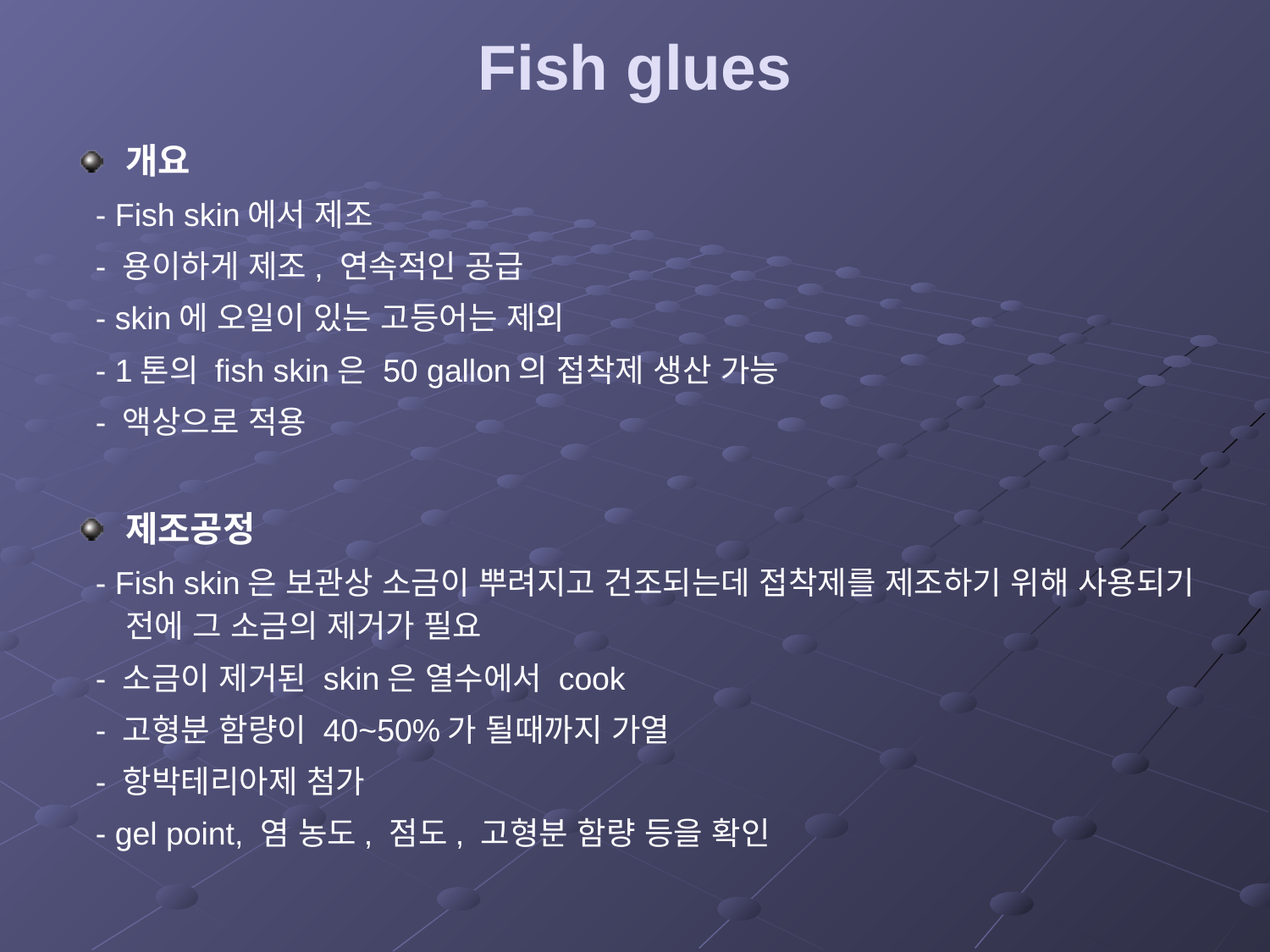

# Fish glues
개요
  - Fish skin에서 제조
  - 용이하게 제조, 연속적인 공급
  - skin에 오일이 있는 고등어는 제외
  - 1톤의 fish skin은 50 gallon의 접착제 생산 가능
  - 액상으로 적용

제조공정
  - Fish skin은 보관상 소금이 뿌려지고 건조되는데 접착제를 제조하기 위해 사용되기 전에 그 소금의 제거가 필요
  - 소금이 제거된 skin은 열수에서 cook
  - 고형분 함량이 40~50%가 될때까지 가열
  - 항박테리아제 첨가
  - gel point, 염 농도, 점도, 고형분 함량 등을 확인